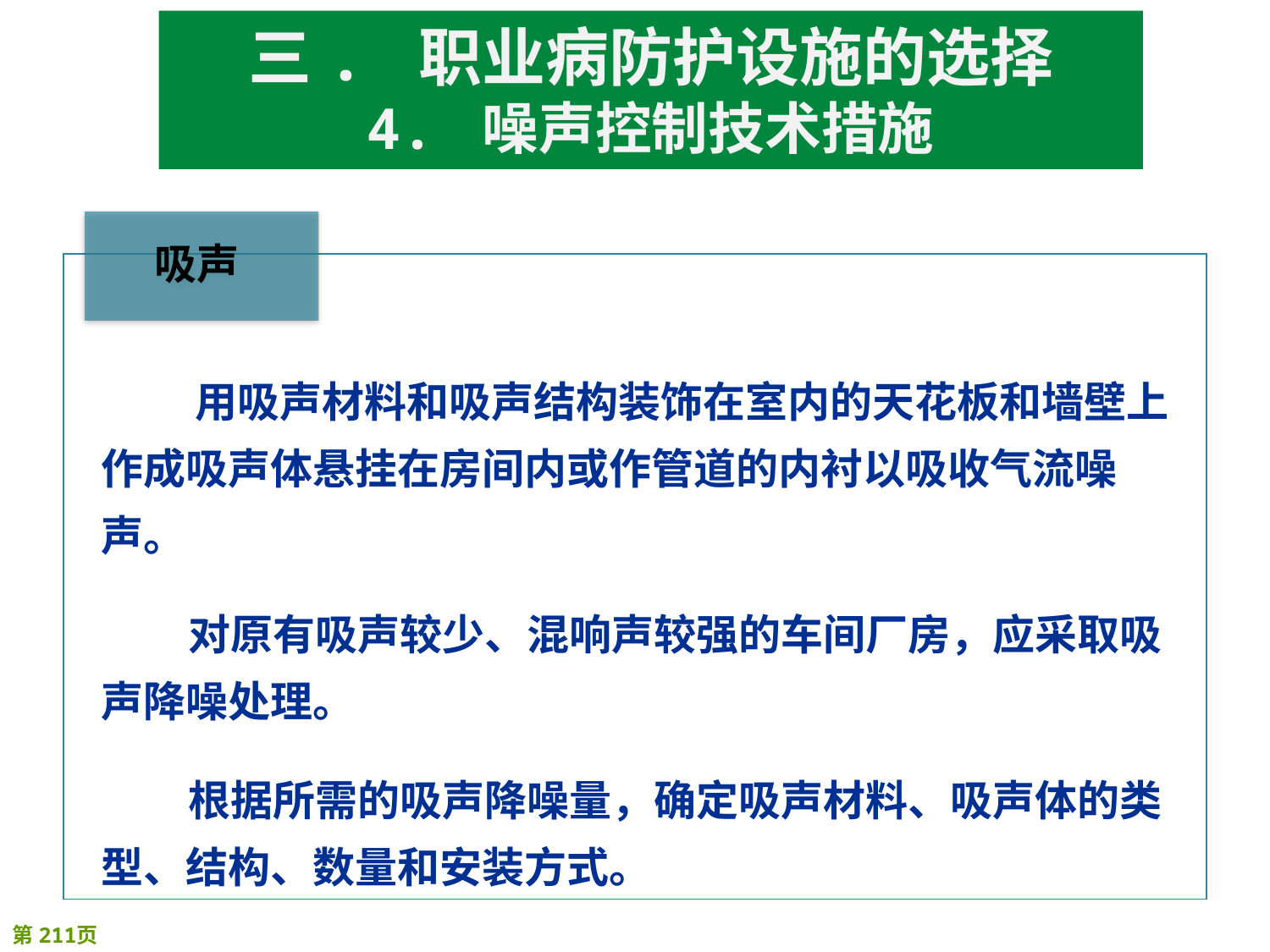

三. 职业病防护设施的选择
4. 噪声控制技术措施
吸声

 用吸声材料和吸声结构装饰在室内的天花板和墙壁上作成吸声体悬挂在房间内或作管道的内衬以吸收气流噪声。
对原有吸声较少、混响声较强的车间厂房，应采取吸声降噪处理。
根据所需的吸声降噪量，确定吸声材料、吸声体的类型、结构、数量和安装方式。